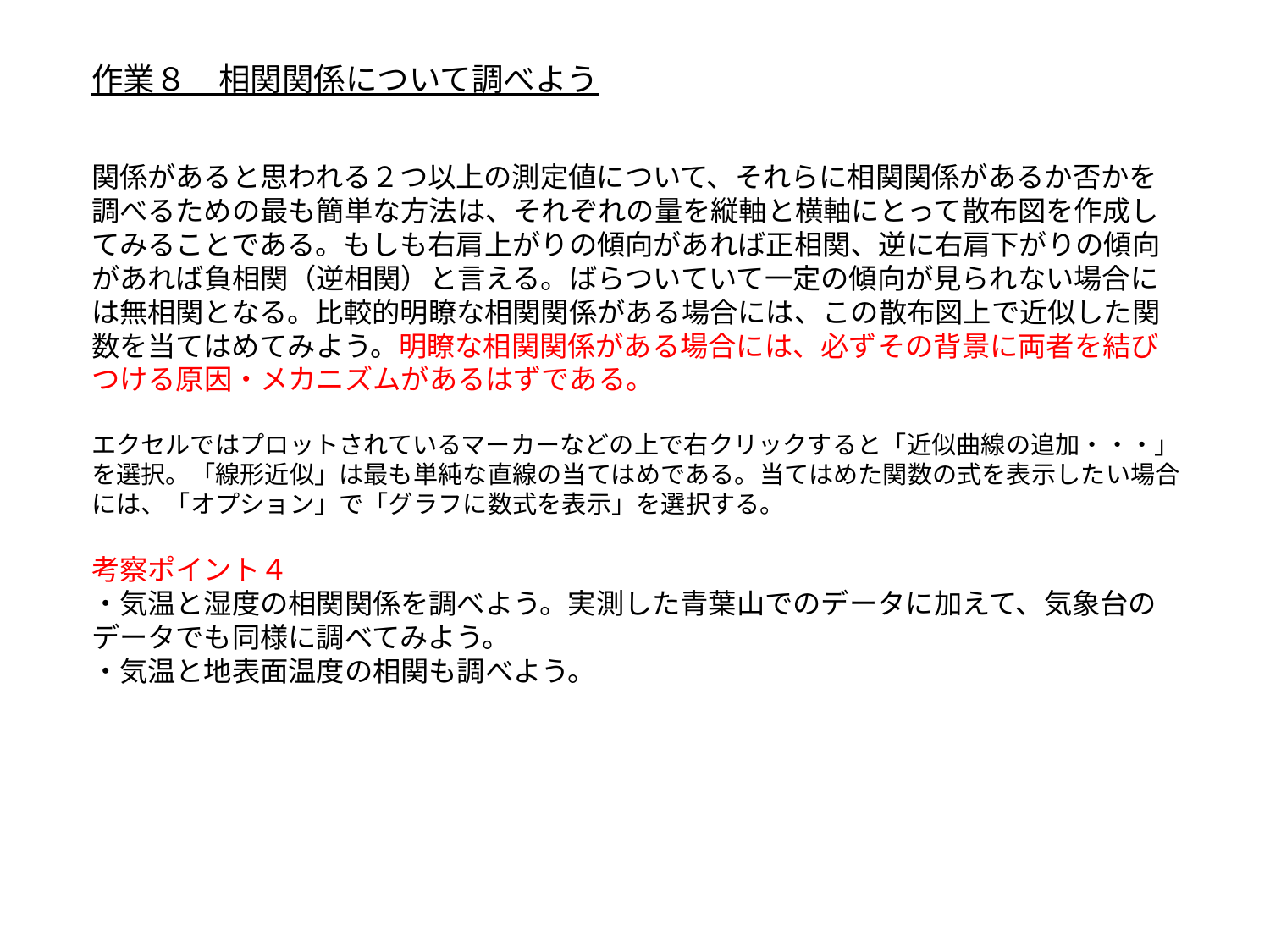

作業８　相関関係について調べよう
関係があると思われる２つ以上の測定値について、それらに相関関係があるか否かを調べるための最も簡単な方法は、それぞれの量を縦軸と横軸にとって散布図を作成してみることである。もしも右肩上がりの傾向があれば正相関、逆に右肩下がりの傾向があれば負相関（逆相関）と言える。ばらついていて一定の傾向が見られない場合には無相関となる。比較的明瞭な相関関係がある場合には、この散布図上で近似した関数を当てはめてみよう。明瞭な相関関係がある場合には、必ずその背景に両者を結びつける原因・メカニズムがあるはずである。

エクセルではプロットされているマーカーなどの上で右クリックすると「近似曲線の追加・・・」を選択。「線形近似」は最も単純な直線の当てはめである。当てはめた関数の式を表示したい場合には、「オプション」で「グラフに数式を表示」を選択する。

考察ポイント４
・気温と湿度の相関関係を調べよう。実測した青葉山でのデータに加えて、気象台のデータでも同様に調べてみよう。
・気温と地表面温度の相関も調べよう。